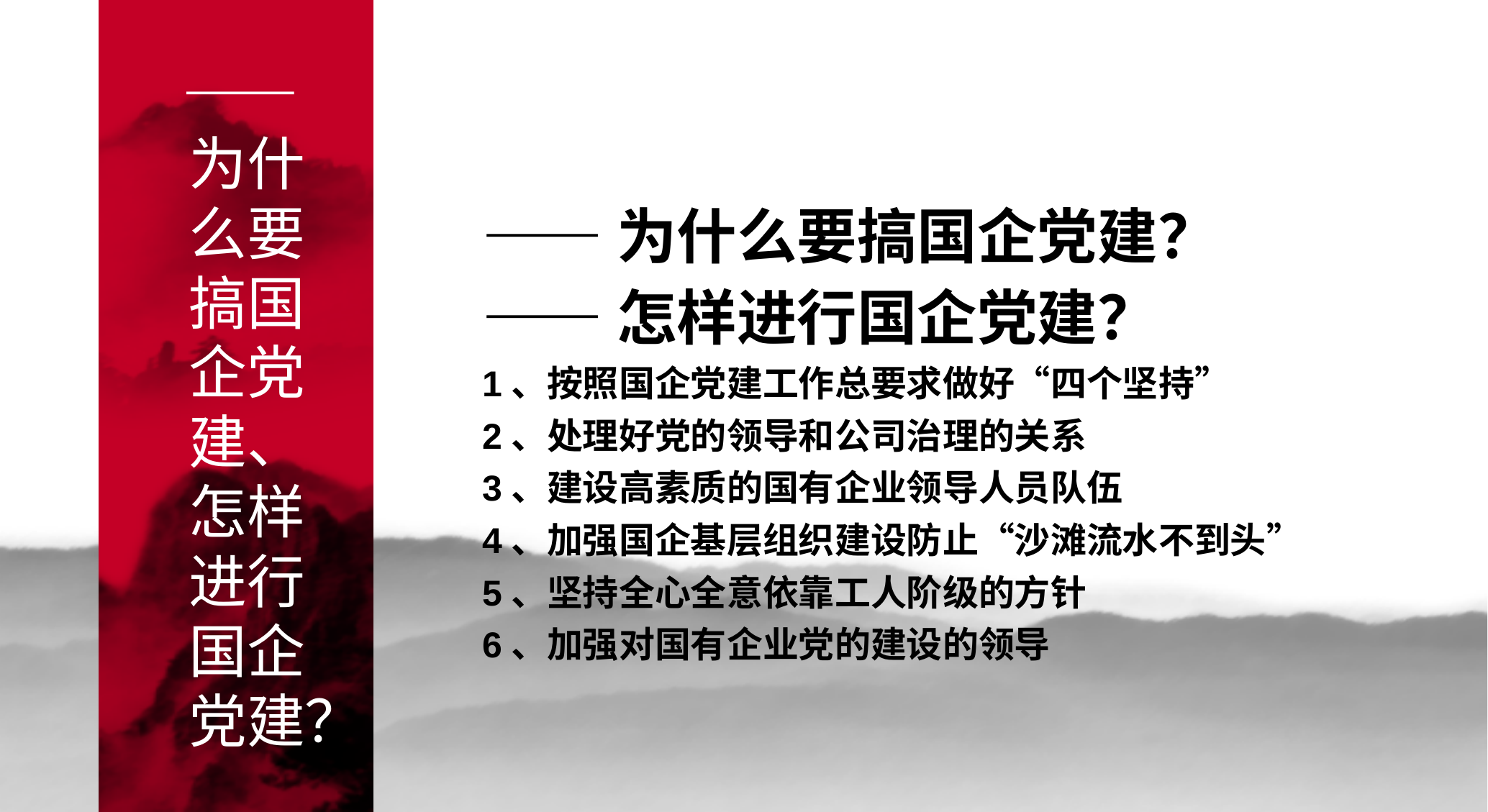

# ——为什么要搞国企党建、怎样进行国企党建？
——为什么要搞国企党建？
——怎样进行国企党建？
1、按照国企党建工作总要求做好“四个坚持”
2、处理好党的领导和公司治理的关系
3、建设高素质的国有企业领导人员队伍
4、加强国企基层组织建设防止“沙滩流水不到头”
5、坚持全心全意依靠工人阶级的方针
6、加强对国有企业党的建设的领导